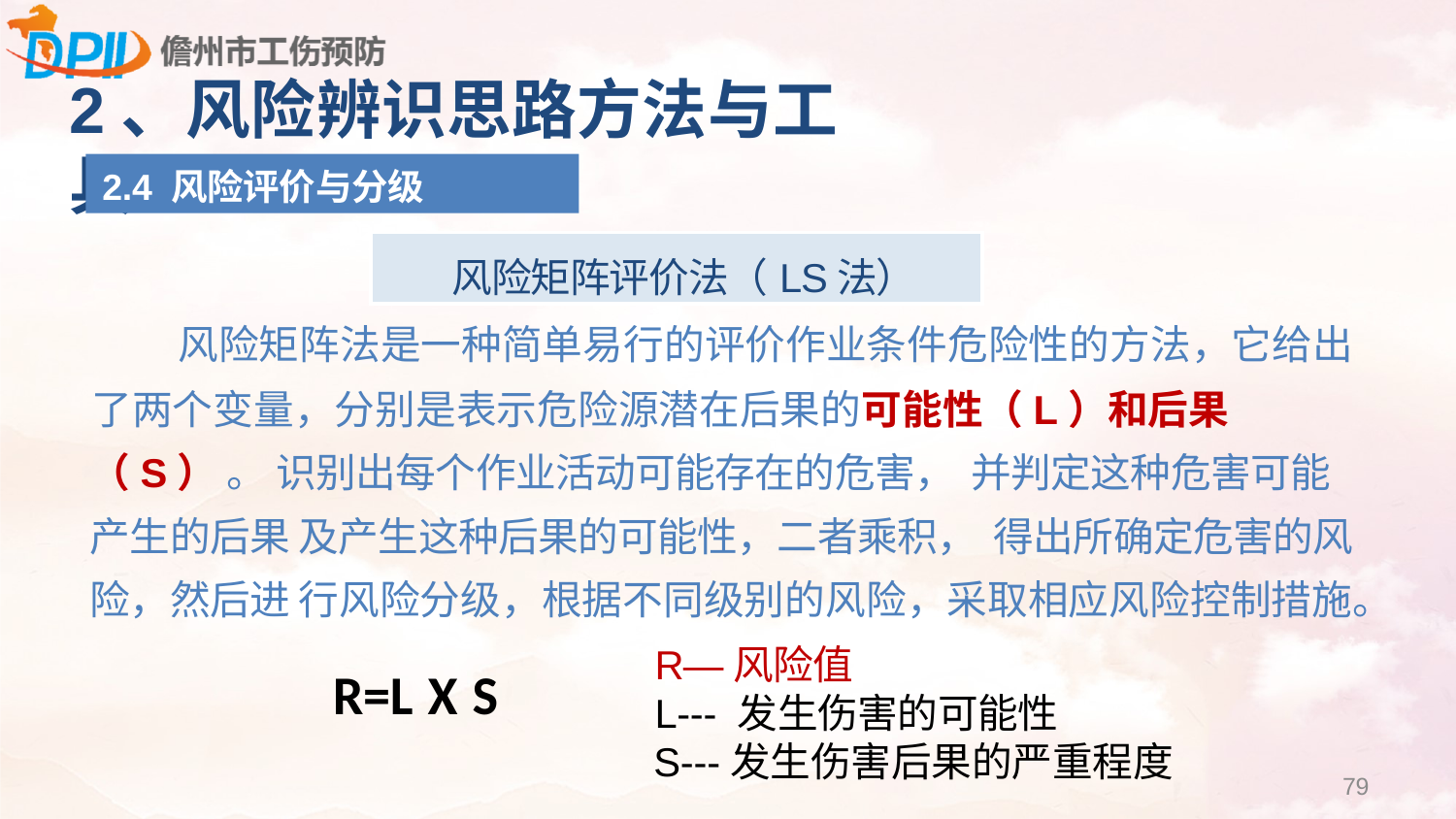

2、风险辨识思路方法与工具

2.4 风险评价与分级
| 风险矩阵评价法（LS法） |
| --- |

风险矩阵法是一种简单易行的评价作业条件危险性的方法，它给出
了两个变量，分别是表示危险源潜在后果的可能性（L）和后果（S） 。 识别出每个作业活动可能存在的危害， 并判定这种危害可能产生的后果 及产生这种后果的可能性，二者乘积， 得出所确定危害的风险，然后进 行风险分级，根据不同级别的风险，采取相应风险控制措施。

R—风险值
L--- 发生伤害的可能性
S---发生伤害后果的严重程度

R=L X S

79